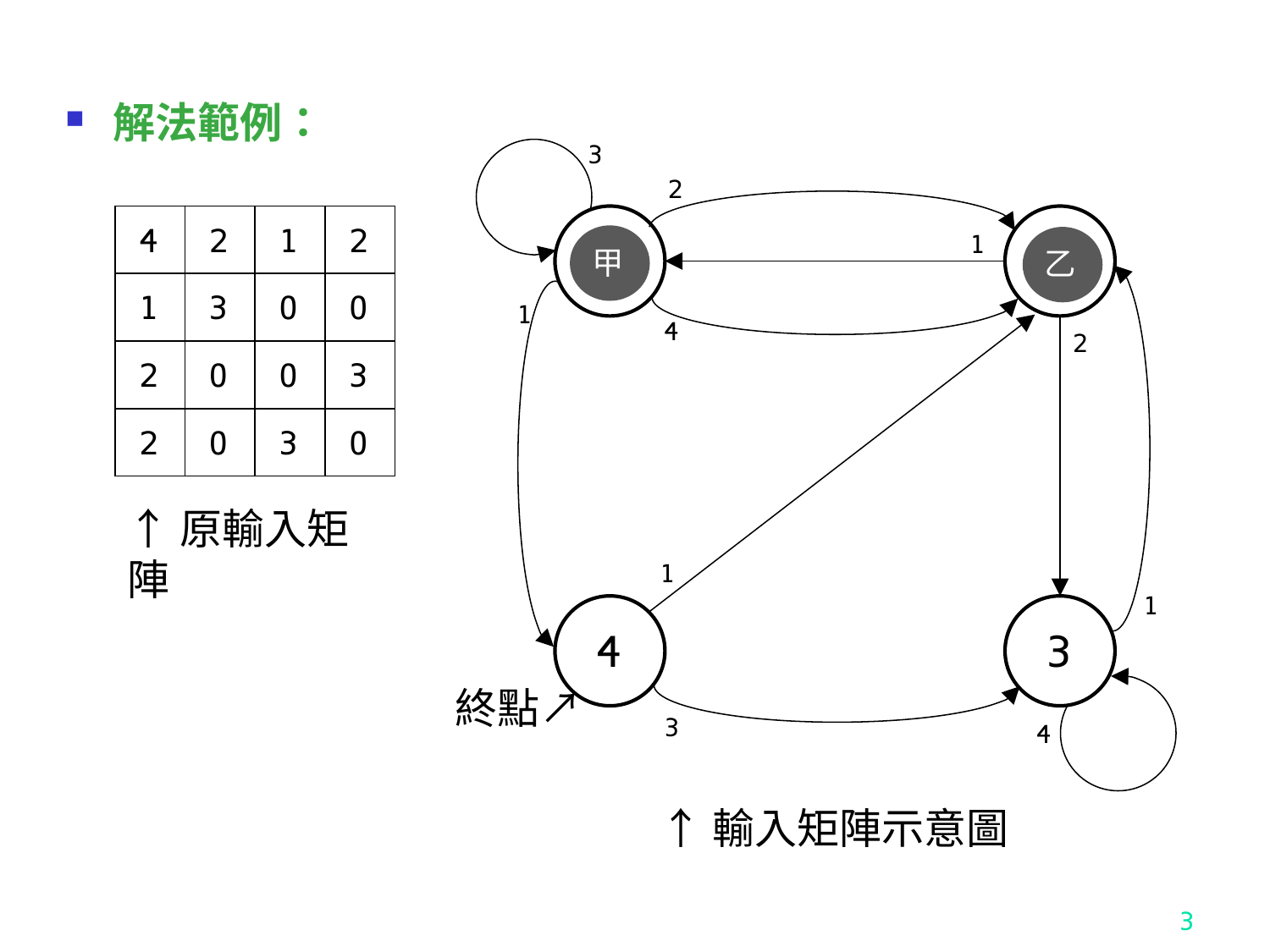

解法範例：

3

2
| 4 | 2 | 1 | 2 |
| --- | --- | --- | --- |
| 1 | 3 | 0 | 0 |
| 2 | 0 | 0 | 3 |
| 2 | 0 | 3 | 0 |
1
1
1

1
2
甲
乙

1
4
2
↑原輸入矩陣

1
1
1
1
4
3

終點↗
3
4
↑輸入矩陣示意圖
3